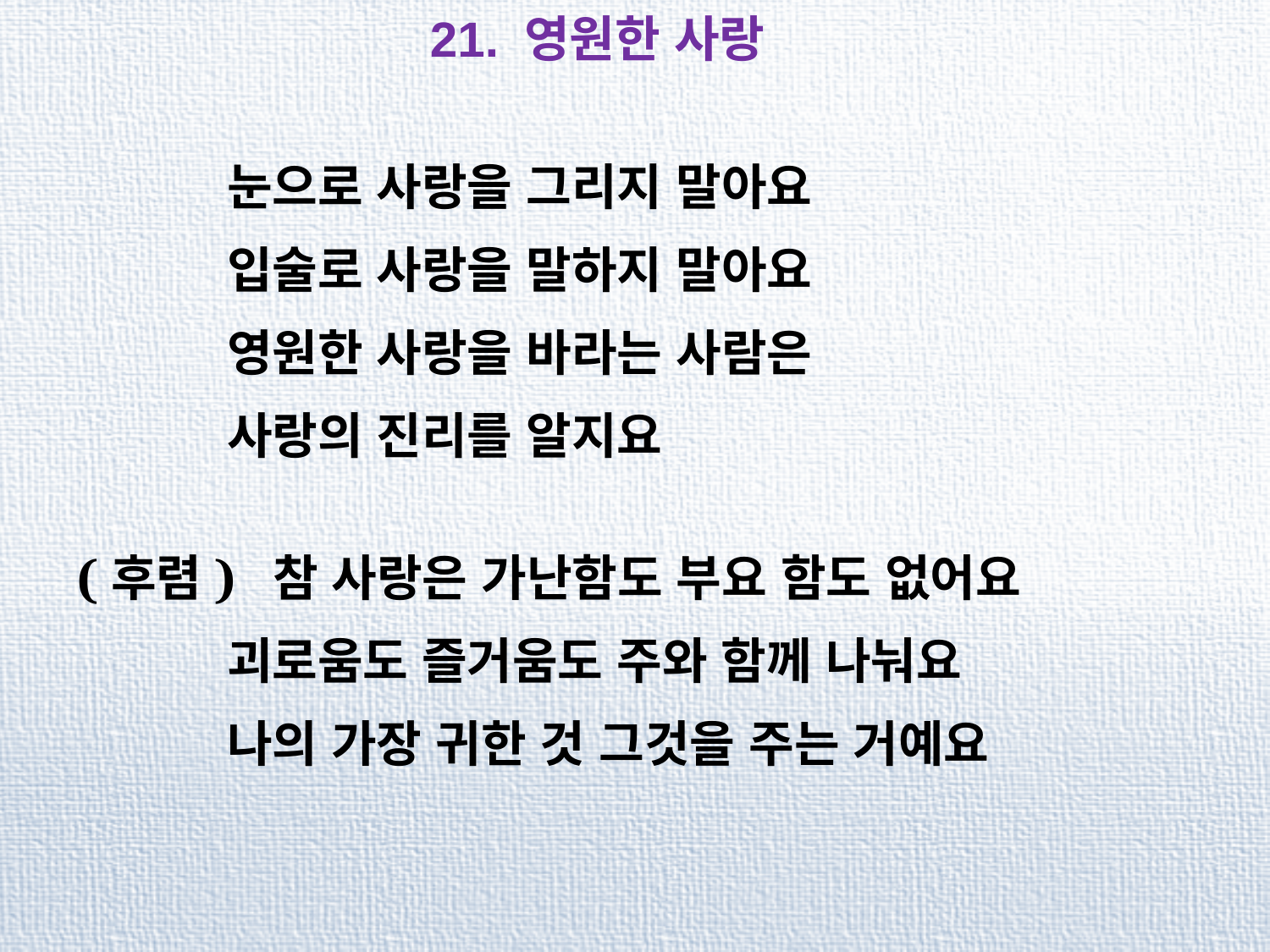

21. 영원한 사랑
          눈으로 사랑을 그리지 말아요
          입술로 사랑을 말하지 말아요
          영원한 사랑을 바라는 사람은
          사랑의 진리를 알지요

(후렴)  참 사랑은 가난함도 부요 함도 없어요
          괴로움도 즐거움도 주와 함께 나눠요
          나의 가장 귀한 것 그것을 주는 거예요